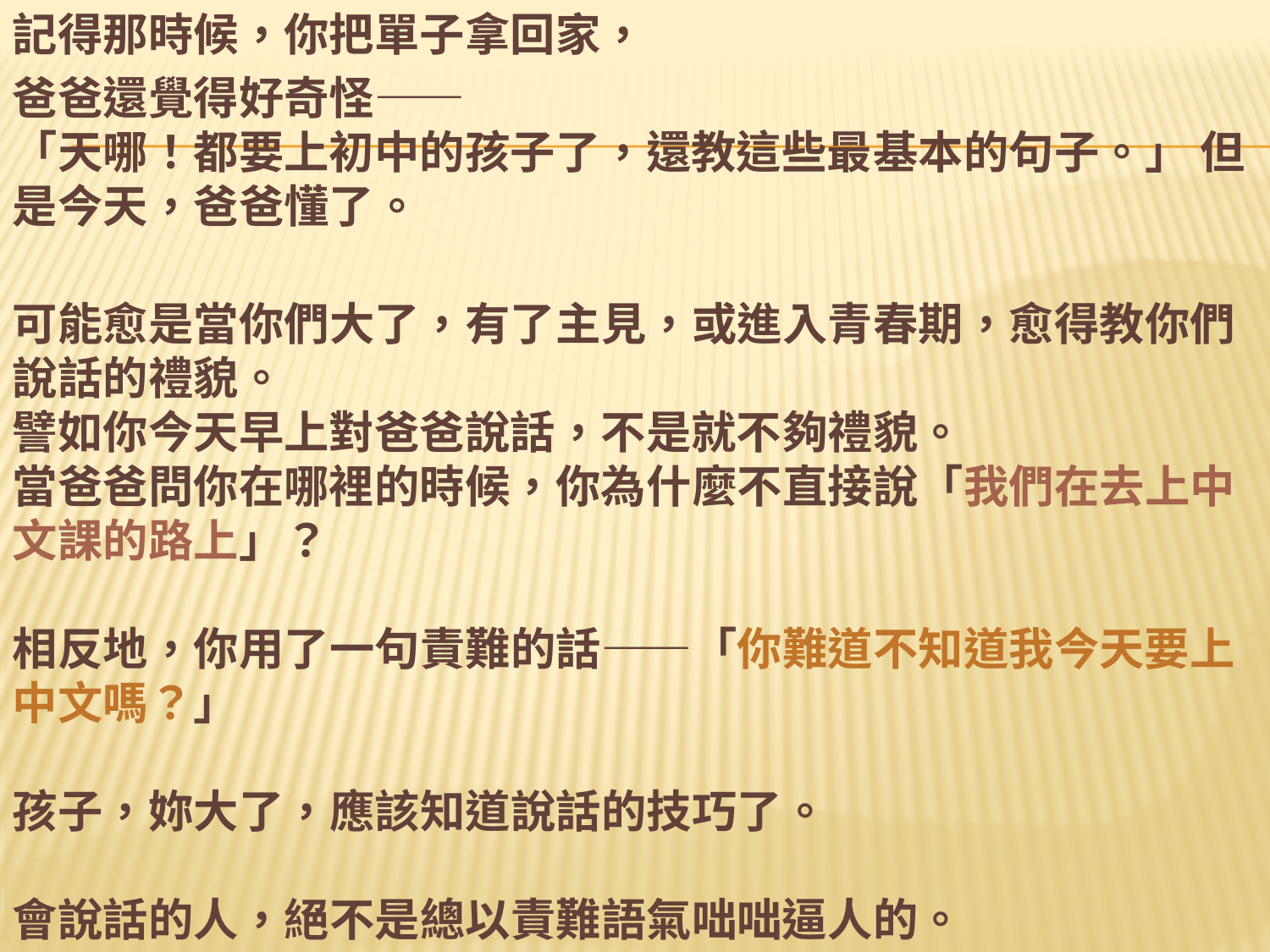

記得那時候，你把單子拿回家，
爸爸還覺得好奇怪——
「天哪！都要上初中的孩子了，還教這些最基本的句子。」 但是今天，爸爸懂了。
可能愈是當你們大了，有了主見，或進入青春期，愈得教你們說話的禮貌。
譬如你今天早上對爸爸說話，不是就不夠禮貌。
當爸爸問你在哪裡的時候，你為什麼不直接說「我們在去上中文課的路上」？
相反地，你用了一句責難的話——「你難道不知道我今天要上中文嗎？」
孩子，妳大了，應該知道說話的技巧了。
會說話的人，絕不是總以責難語氣咄咄逼人的。